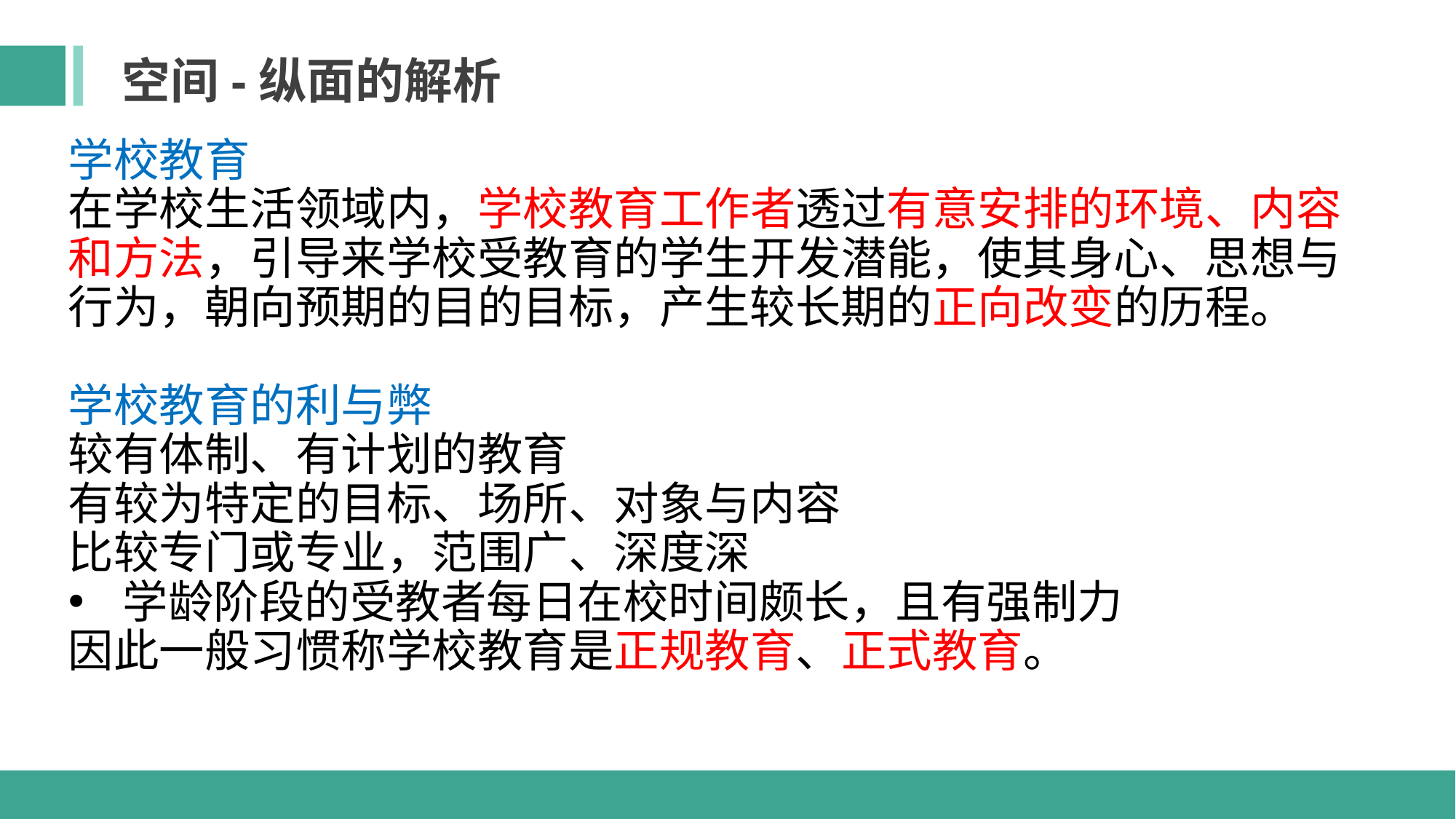

空间-纵面的解析

学校教育
在学校生活领域内，学校教育工作者透过有意安排的环境、内容和方法，引导来学校受教育的学生开发潜能，使其身心、思想与行为，朝向预期的目的目标，产生较长期的正向改变的历程。

学校教育的利与弊
较有体制、有计划的教育
有较为特定的目标、场所、对象与内容
比较专门或专业，范围广、深度深
学龄阶段的受教者每日在校时间颇长，且有强制力
因此一般习惯称学校教育是正规教育、正式教育。